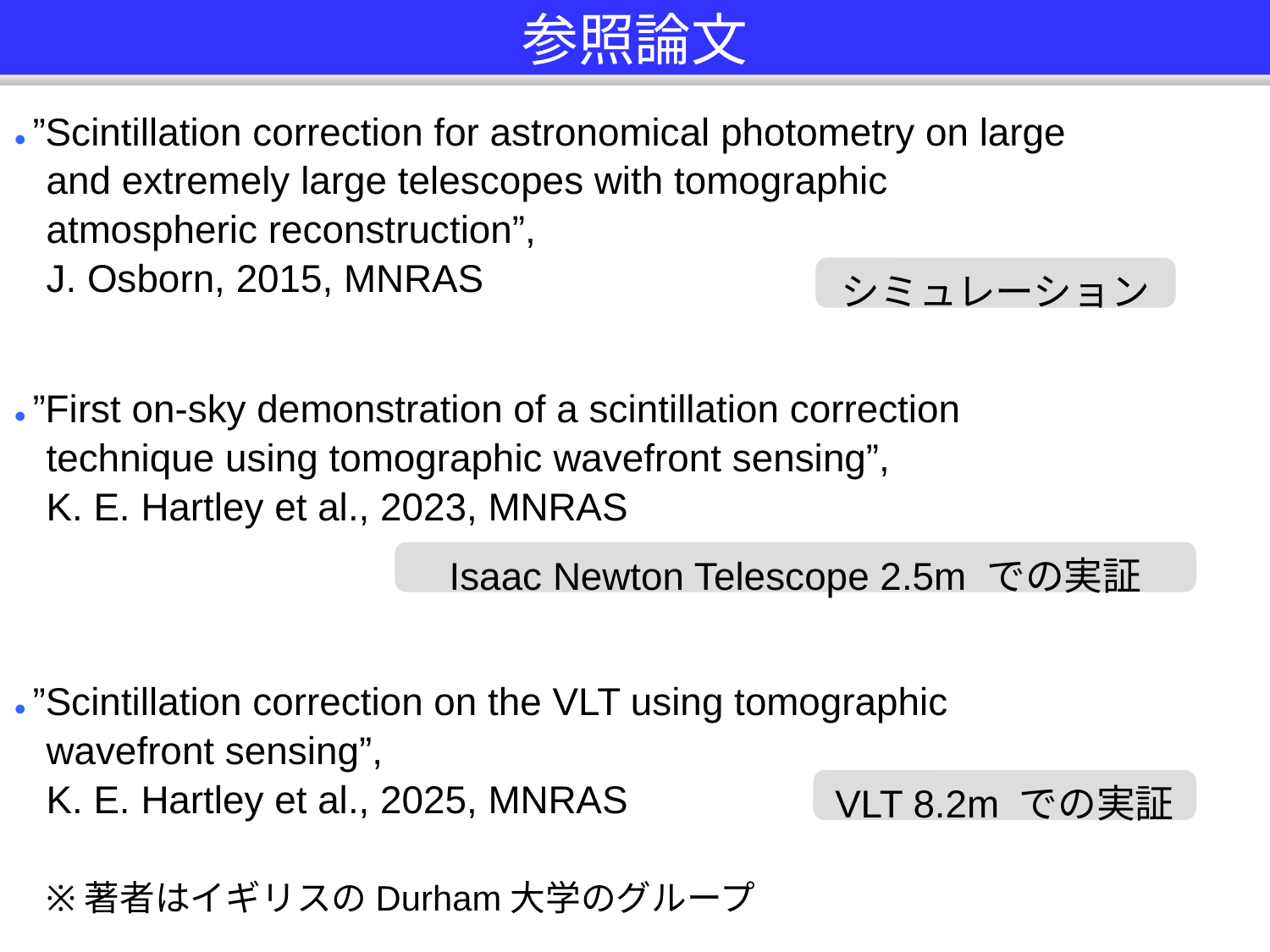

参照論文

● ”Scintillation correction for astronomical photometry on large
   and extremely large telescopes with tomographic
   atmospheric reconstruction”,
   J. Osborn, 2015, MNRAS
● ”First on-sky demonstration of a scintillation correction
   technique using tomographic wavefront sensing”,
   K. E. Hartley et al., 2023, MNRAS
● ”Scintillation correction on the VLT using tomographic
   wavefront sensing”,
   K. E. Hartley et al., 2025, MNRAS
   ※著者はイギリスのDurham大学のグループ
シミュレーション
Isaac Newton Telescope 2.5m での実証
VLT 8.2m での実証